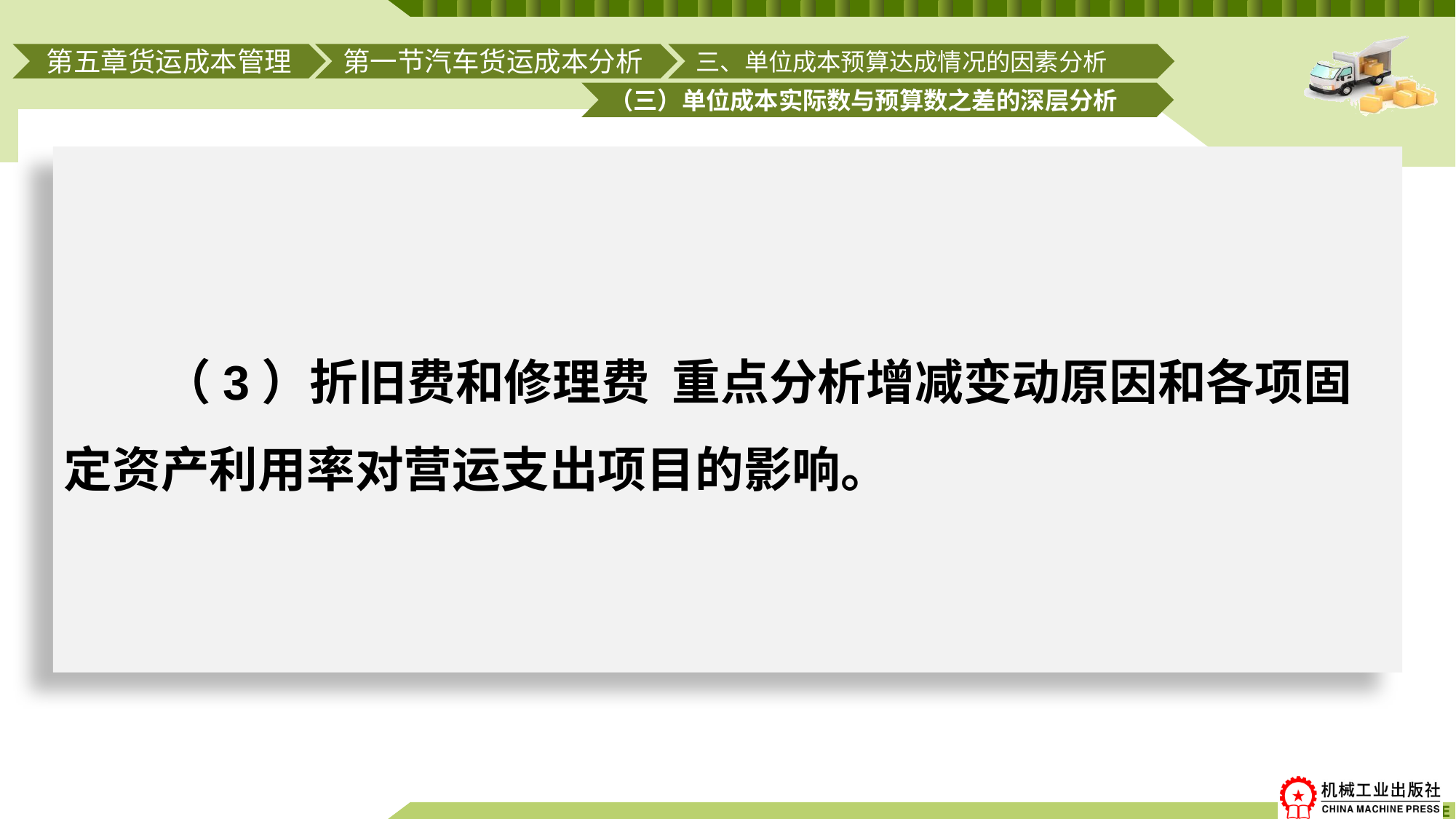

第一节汽车货运成本分析
三、单位成本预算达成情况的因素分析
第五章货运成本管理
（三）单位成本实际数与预算数之差的深层分析
# （3）折旧费和修理费  重点分析增减变动原因和各项固定资产利用率对营运支出项目的影响。